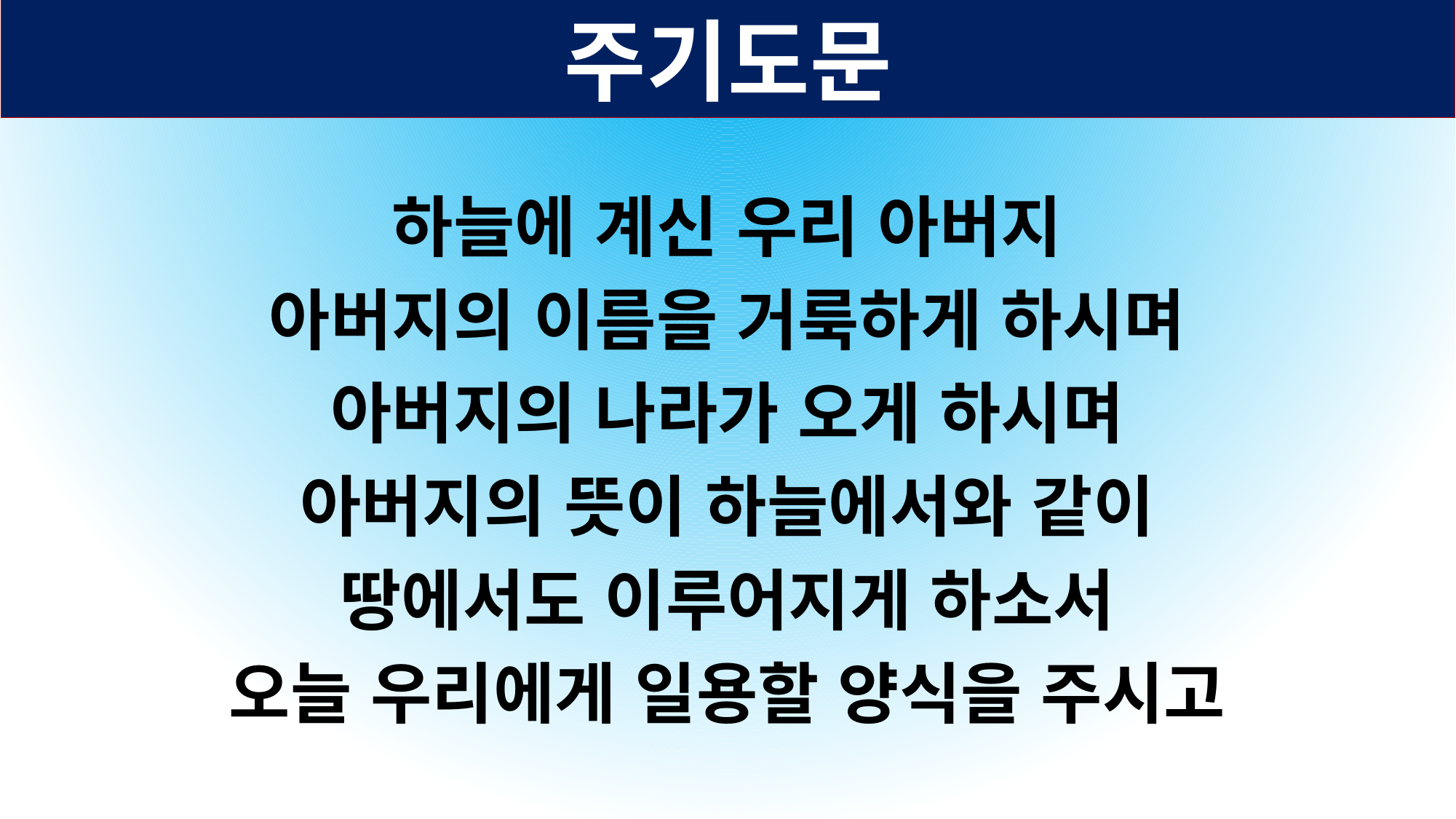

주기도문
하늘에 계신 우리 아버지
아버지의 이름을 거룩하게 하시며
아버지의 나라가 오게 하시며
아버지의 뜻이 하늘에서와 같이
땅에서도 이루어지게 하소서
오늘 우리에게 일용할 양식을 주시고